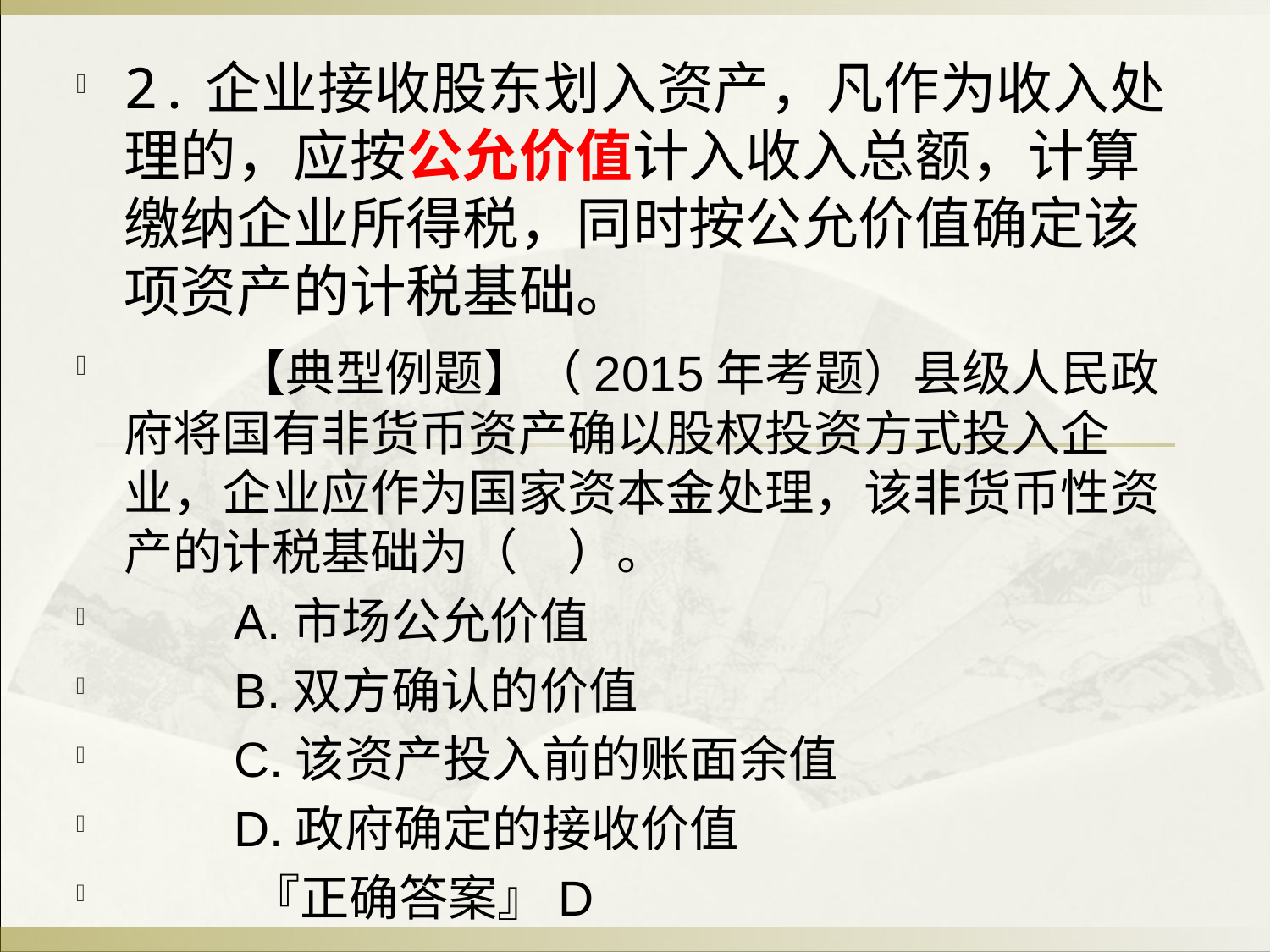

2.企业接收股东划入资产，凡作为收入处理的，应按公允价值计入收入总额，计算缴纳企业所得税，同时按公允价值确定该项资产的计税基础。
　　【典型例题】（2015年考题）县级人民政府将国有非货币资产确以股权投资方式投入企业，企业应作为国家资本金处理，该非货币性资产的计税基础为（　）。
　　A.市场公允价值
　　B.双方确认的价值
　　C.该资产投入前的账面余值
　　D.政府确定的接收价值
  	『正确答案』D